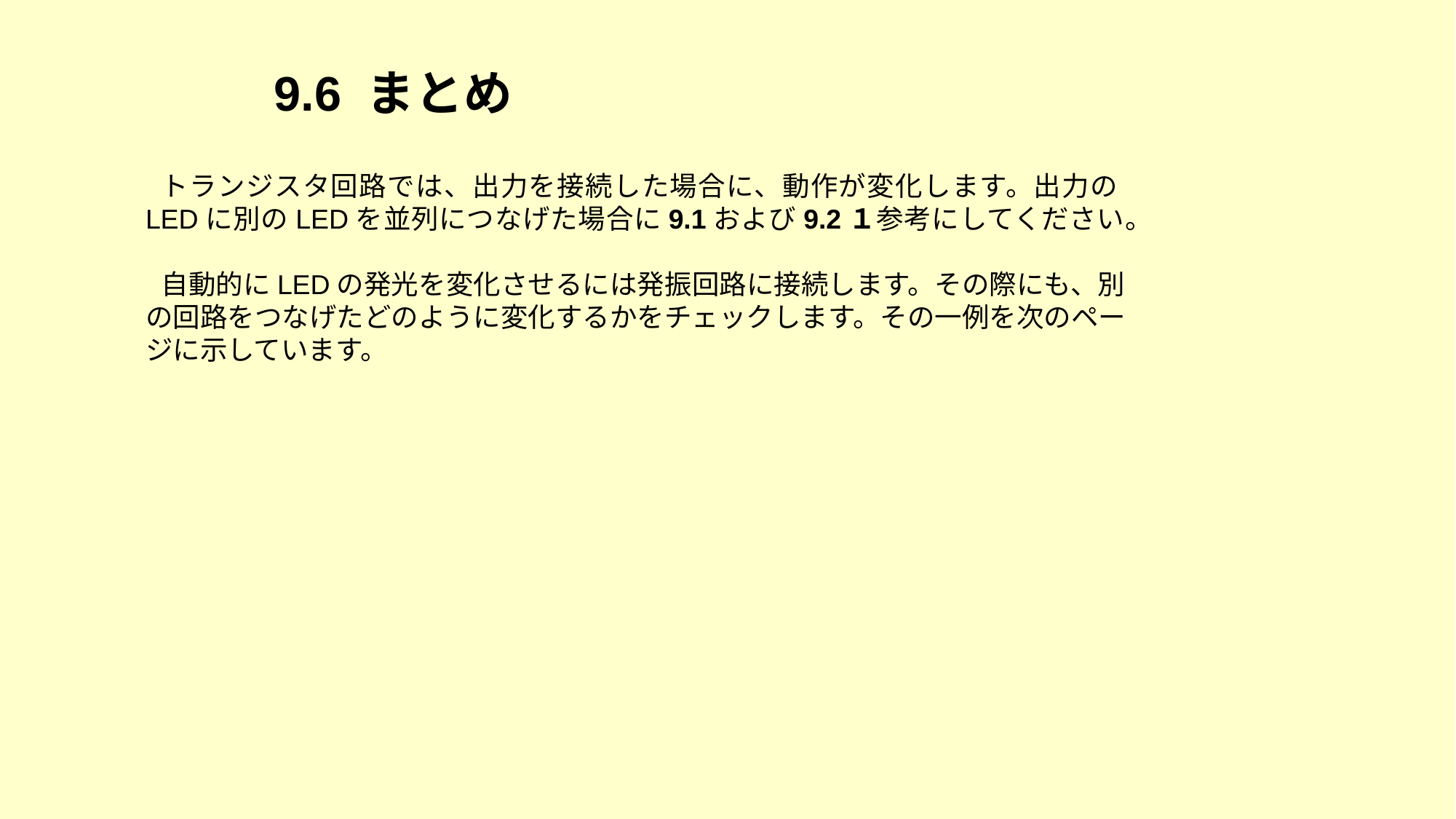

9.6 まとめ
トランジスタ回路では、出力を接続した場合に、動作が変化します。出力のLEDに別のLEDを並列につなげた場合に9.1および9.2１参考にしてください。
自動的にLEDの発光を変化させるには発振回路に接続します。その際にも、別の回路をつなげたどのように変化するかをチェックします。その一例を次のページに示しています。